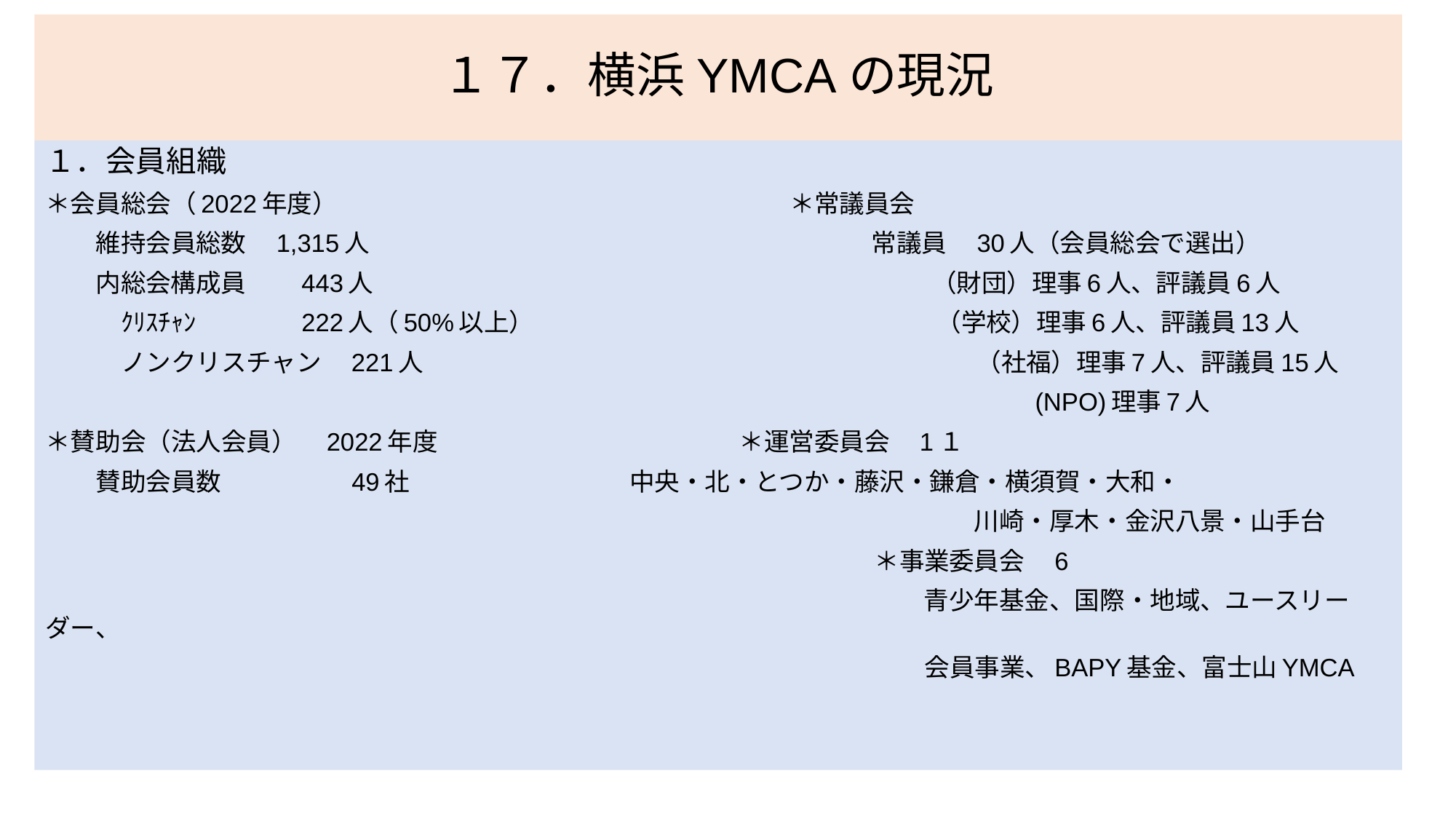

# １７．横浜YMCAの現況
１．会員組織
＊会員総会（2022年度）　　　　　　　　　　　　　　　　　　＊常議員会
　　維持会員総数　1,315人　　　　　　　　　　　　　　　　　　　　常議員　30人（会員総会で選出）
　　内総会構成員　　443人　　　　　　　　　　　　　　　　　　　　　　 （財団）理事6人、評議員6人
　　　ｸﾘｽﾁｬﾝ　　　　222人（50%以上）　　　　　　　　　　　　　　　　（学校）理事6人、評議員13人
　　　ノンクリスチャン　221人　　　　　　　　　　　　　　　　　　　　　　（社福）理事7人、評議員15人
　　　　　　　　　　　　　　　　　　　 　　　　　　　　　　　　　　　　　　　　(NPO)理事7人
＊賛助会（法人会員）　2022年度　　　　　　　　　　　　＊運営委員会　1１
　　賛助会員数　　　　　49社                                       中央・北・とつか・藤沢・鎌倉・横須賀・大和・
　　　　　　　　　　　　　　　　　　　　　　　　　　　　　　　　　　　　　川崎・厚木・金沢八景・山手台
　　　　　　　　　　　　　　　　　　　　　　　　　　　　　　　　　＊事業委員会　6
　　　　　　　　　　　　　　　　　　　　　　　　　　　　　　　　　　　青少年基金、国際・地域、ユースリーダー、
　　　　　　　　　　　　　　　　　　　　　　　　　　　　　　　　　　　会員事業、BAPY基金、富士山YMCA